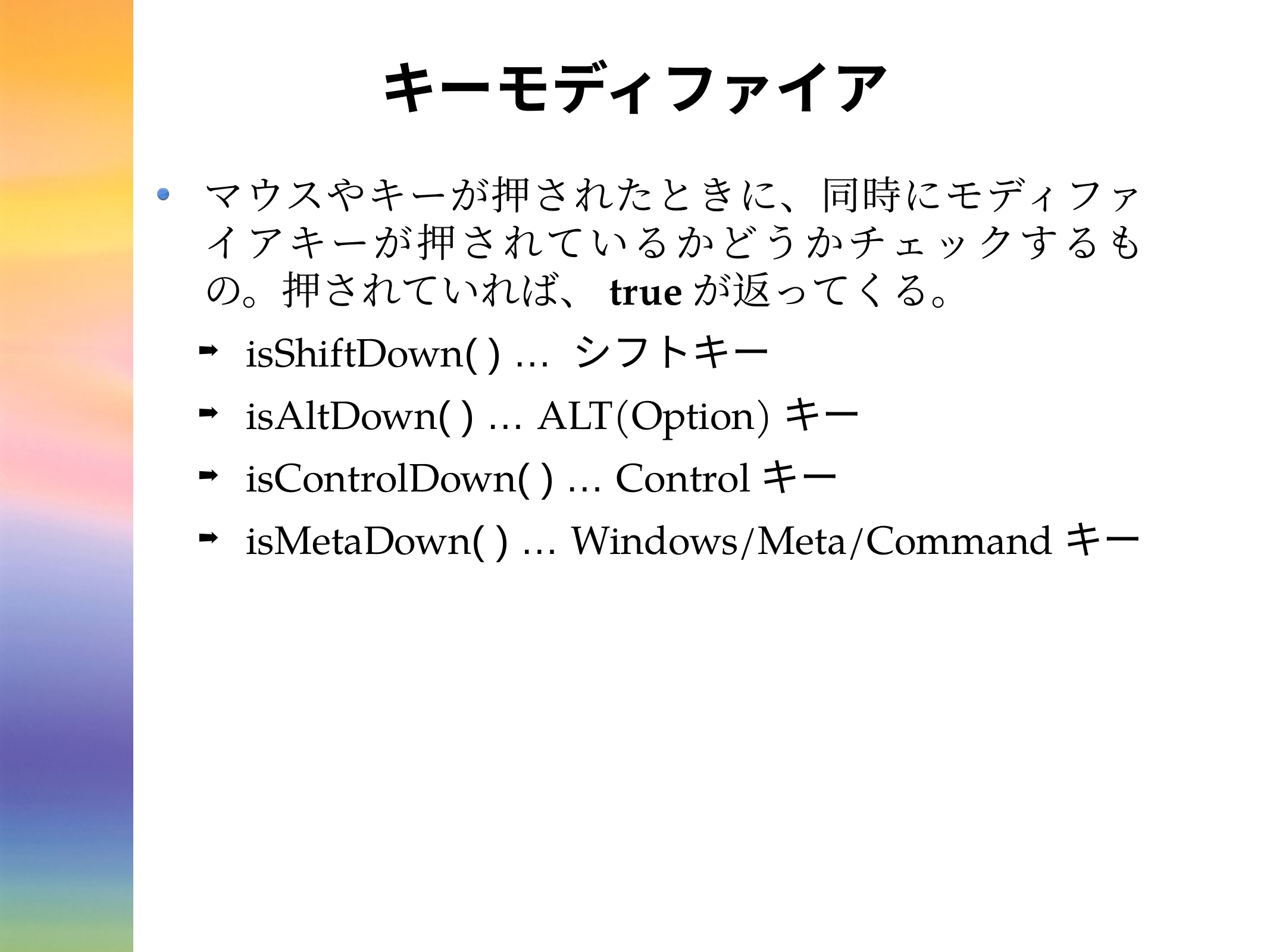

# キーモディファイア
マウスやキーが押されたときに、同時にモディファイアキーが押されているかどうかチェックするもの。押されていれば、trueが返ってくる。
isShiftDown( ) … シフトキー
isAltDown( ) … ALT(Option)キー
isControlDown( ) … Controlキー
isMetaDown( ) … Windows/Meta/Commandキー